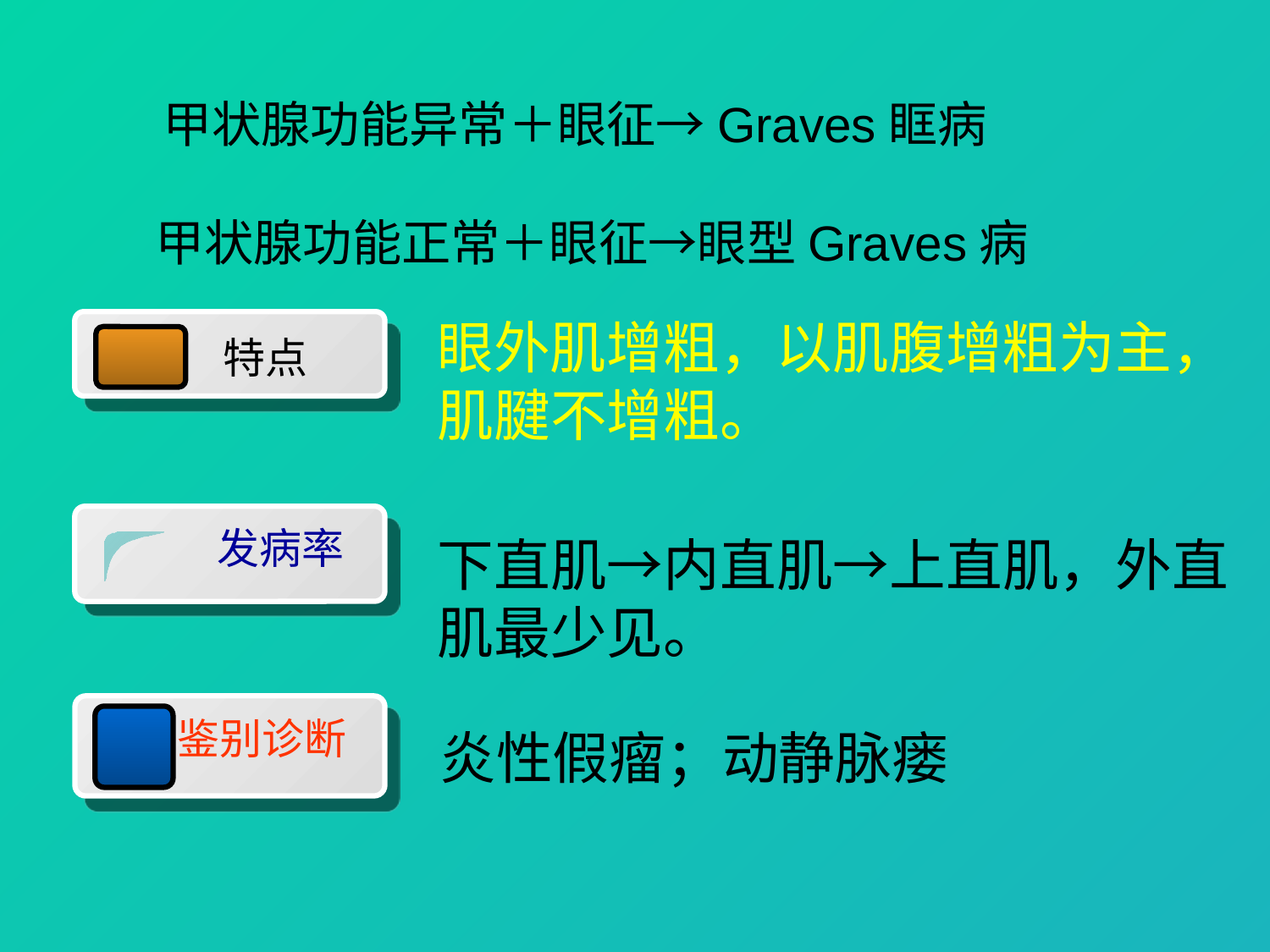

甲状腺功能异常＋眼征→Graves眶病

  甲状腺功能正常＋眼征→眼型Graves病

眼外肌增粗，以肌腹增粗为主，
肌腱不增粗。

特点

发病率
下直肌→内直肌→上直肌，外直肌最少见。

鉴别诊断
炎性假瘤；动静脉瘘